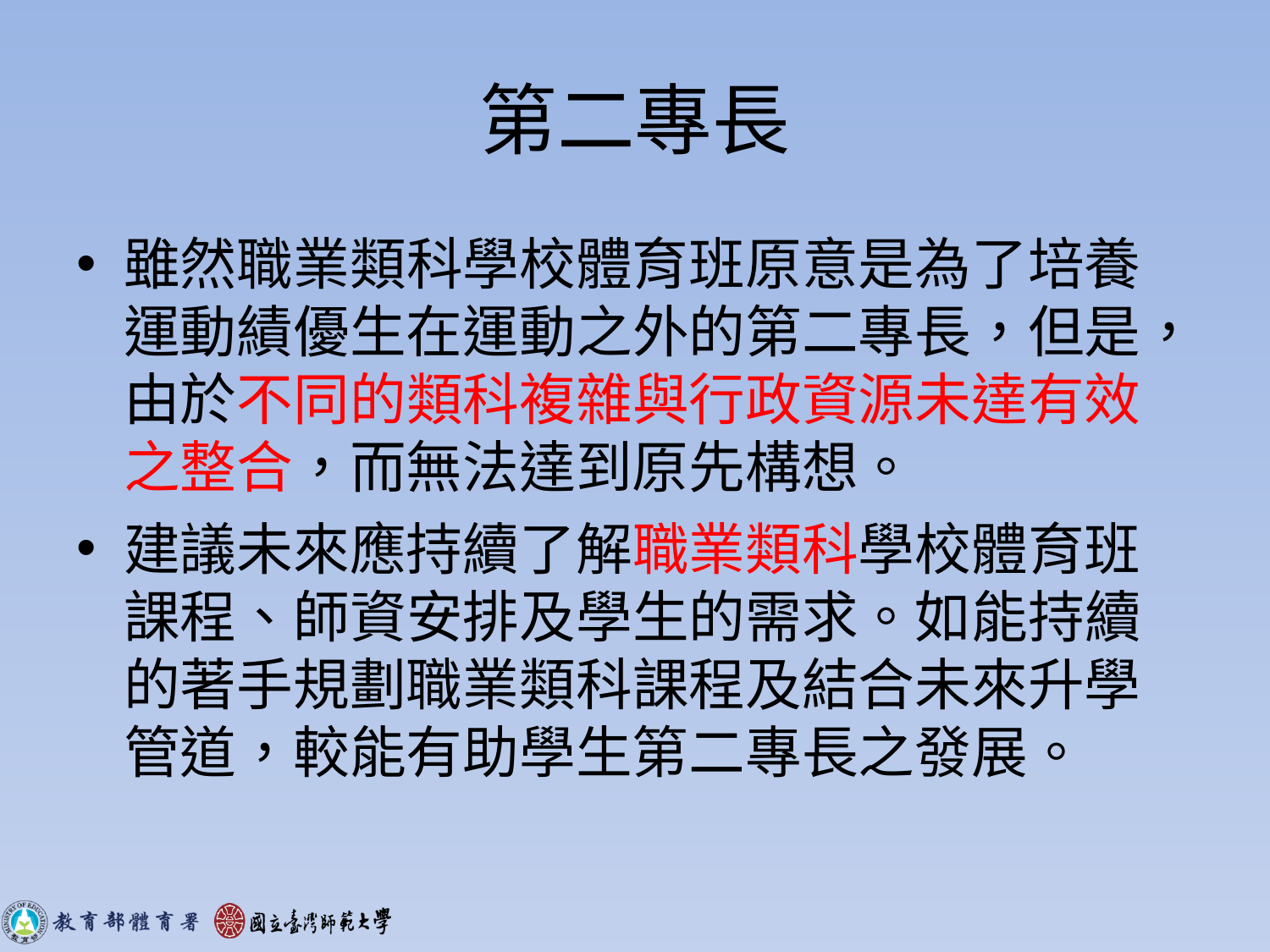

# 第二專長
雖然職業類科學校體育班原意是為了培養運動績優生在運動之外的第二專長，但是，由於不同的類科複雜與行政資源未達有效之整合，而無法達到原先構想。
建議未來應持續了解職業類科學校體育班課程、師資安排及學生的需求。如能持續的著手規劃職業類科課程及結合未來升學管道，較能有助學生第二專長之發展。